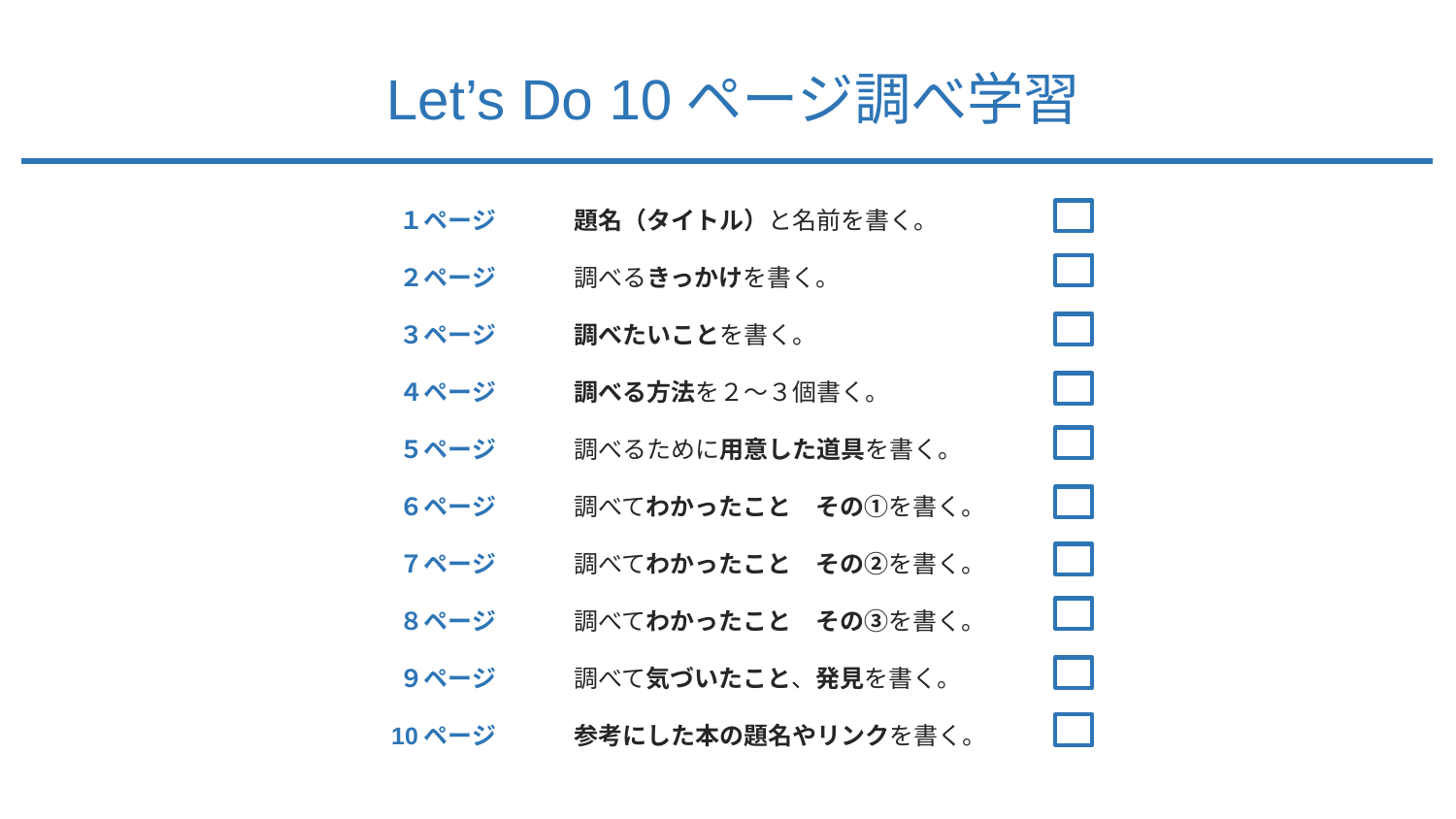

Let’s Do 10ページ調べ学習

|  |  |
| --- | --- |
| １ページ | 題名（タイトル）と名前を書く。 |
| ２ページ | 調べるきっかけを書く。 |
| ３ページ | 調べたいことを書く。 |
| ４ページ | 調べる方法を２〜３個書く。 |
| ５ページ | 調べるために用意した道具を書く。 |
| ６ページ | 調べてわかったこと　その①を書く。 |
| ７ページ | 調べてわかったこと　その②を書く。 |
| ８ページ | 調べてわかったこと　その③を書く。 |
| ９ページ | 調べて気づいたこと、発見を書く。 |
| 10ページ | 参考にした本の題名やリンクを書く。 |